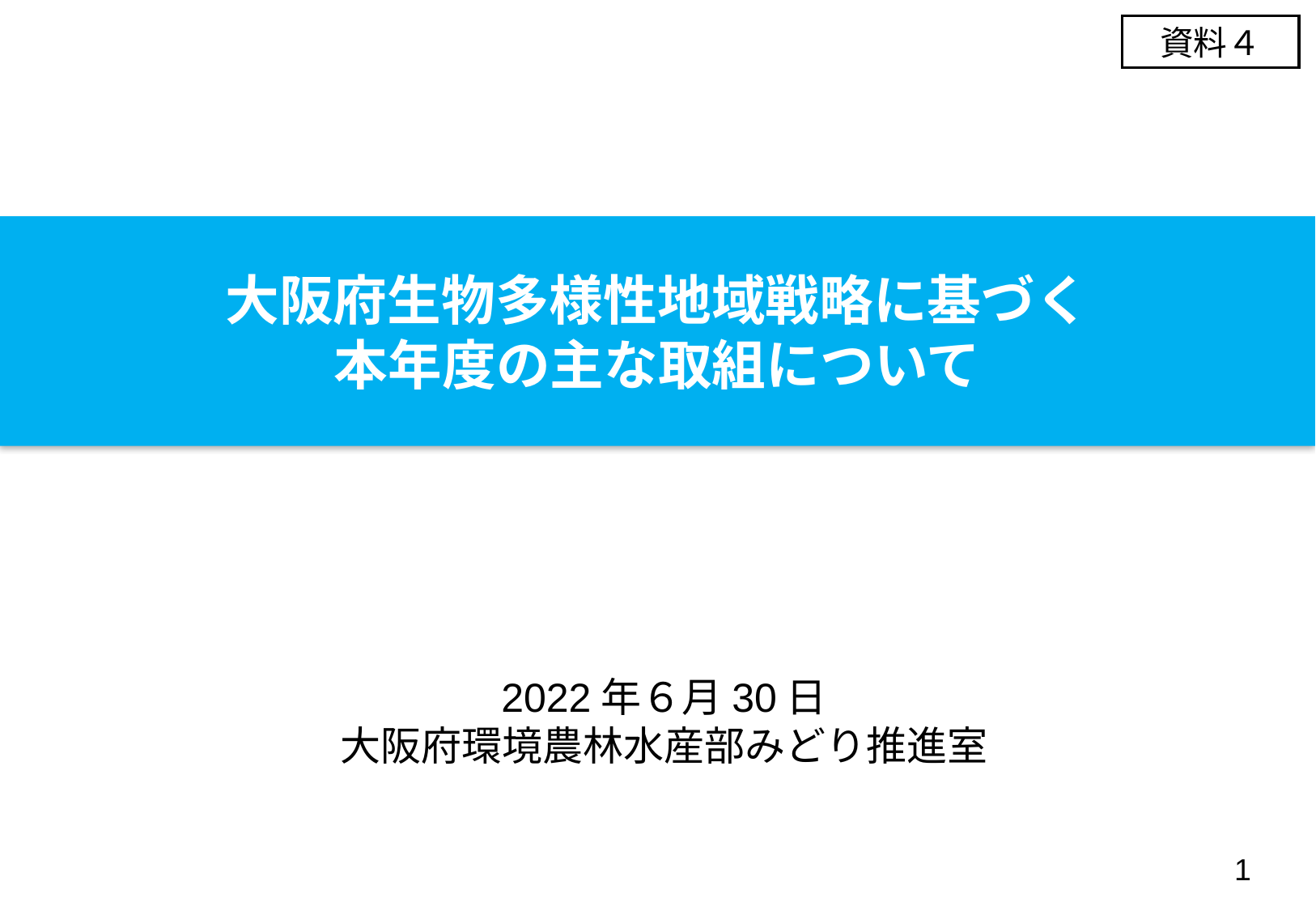

資料４
# 大阪府生物多様性地域戦略に基づく 本年度の主な取組について
2022年６月30日
大阪府環境農林水産部みどり推進室

1